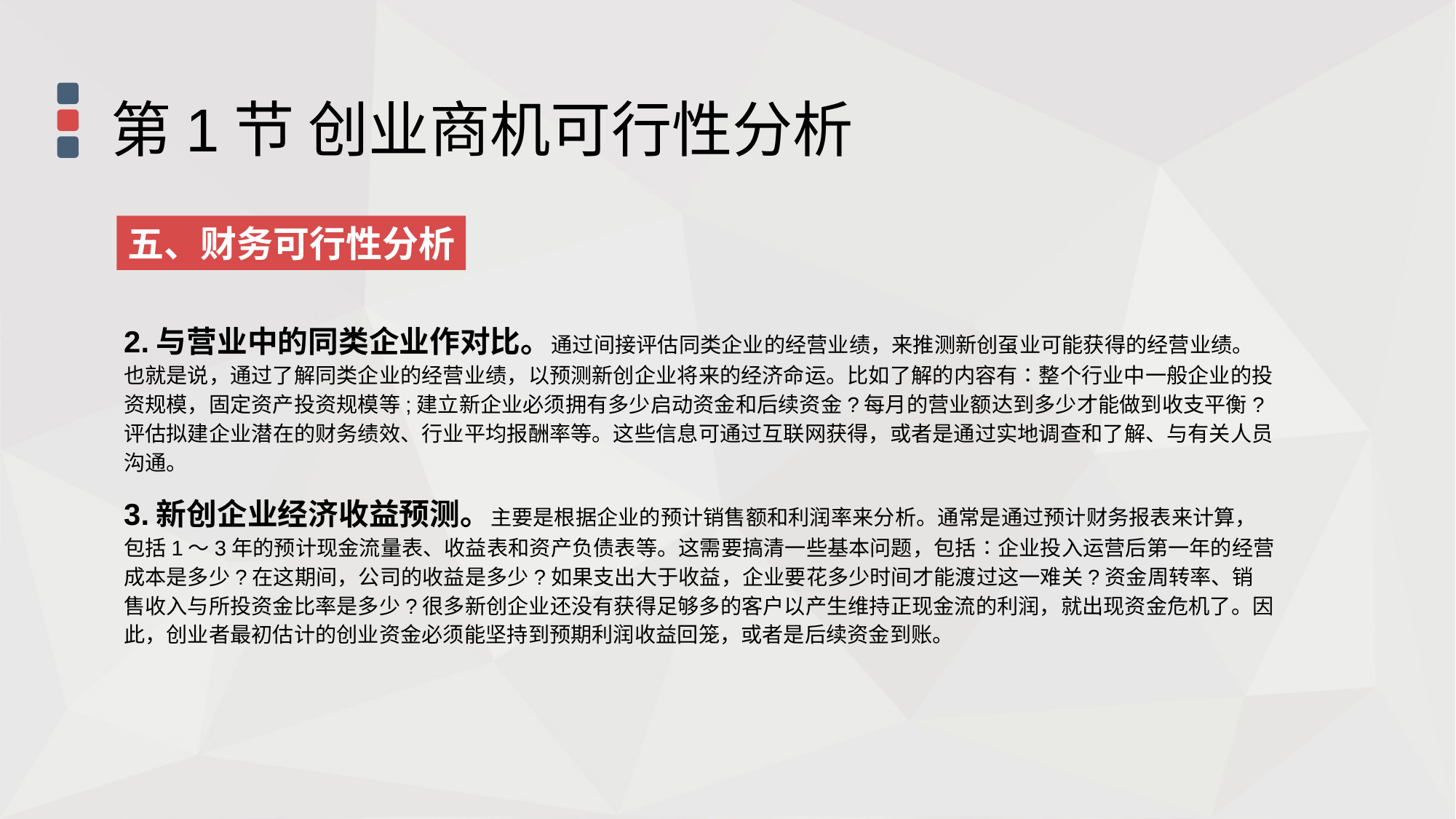

第1节 创业商机可行性分析
五、财务可行性分析
2.与营业中的同类企业作对比。通过间接评估同类企业的经营业绩，来推测新创虿业可能获得的经营业绩。也就是说，通过了解同类企业的经营业绩，以预测新创企业将来的经济命运。比如了解的内容有∶整个行业中一般企业的投资规模，固定资产投资规模等;建立新企业必须拥有多少启动资金和后续资金?每月的营业额达到多少才能做到收支平衡?评估拟建企业潜在的财务绩效、行业平均报酬率等。这些信息可通过互联网获得，或者是通过实地调查和了解、与有关人员沟通。
3.新创企业经济收益预测。主要是根据企业的预计销售额和利润率来分析。通常是通过预计财务报表来计算，包括1～3年的预计现金流量表、收益表和资产负债表等。这需要搞清一些基本问题，包括∶企业投入运营后第一年的经营成本是多少?在这期间，公司的收益是多少?如果支出大于收益，企业要花多少时间才能渡过这一难关?资金周转率、销售收入与所投资金比率是多少?很多新创企业还没有获得足够多的客户以产生维持正现金流的利润，就出现资金危机了。因此，创业者最初估计的创业资金必须能坚持到预期利润收益回笼，或者是后续资金到账。